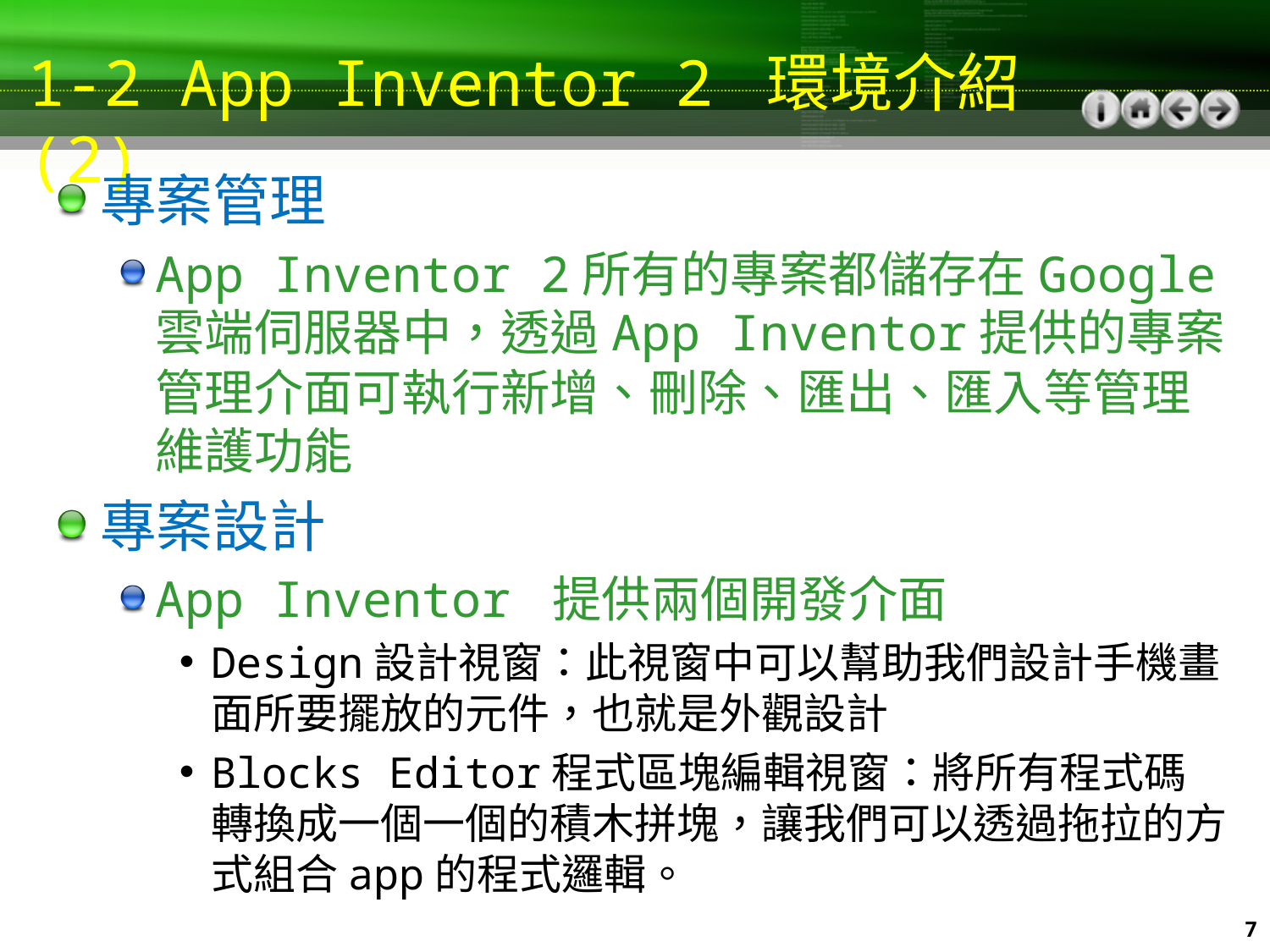

# 1-2 App Inventor 2 環境介紹(2)
專案管理
App Inventor 2所有的專案都儲存在Google雲端伺服器中，透過App Inventor提供的專案管理介面可執行新增、刪除、匯出、匯入等管理維護功能
專案設計
App Inventor 提供兩個開發介面
Design設計視窗：此視窗中可以幫助我們設計手機畫面所要擺放的元件，也就是外觀設計
Blocks Editor程式區塊編輯視窗：將所有程式碼轉換成一個一個的積木拼塊，讓我們可以透過拖拉的方式組合app的程式邏輯。